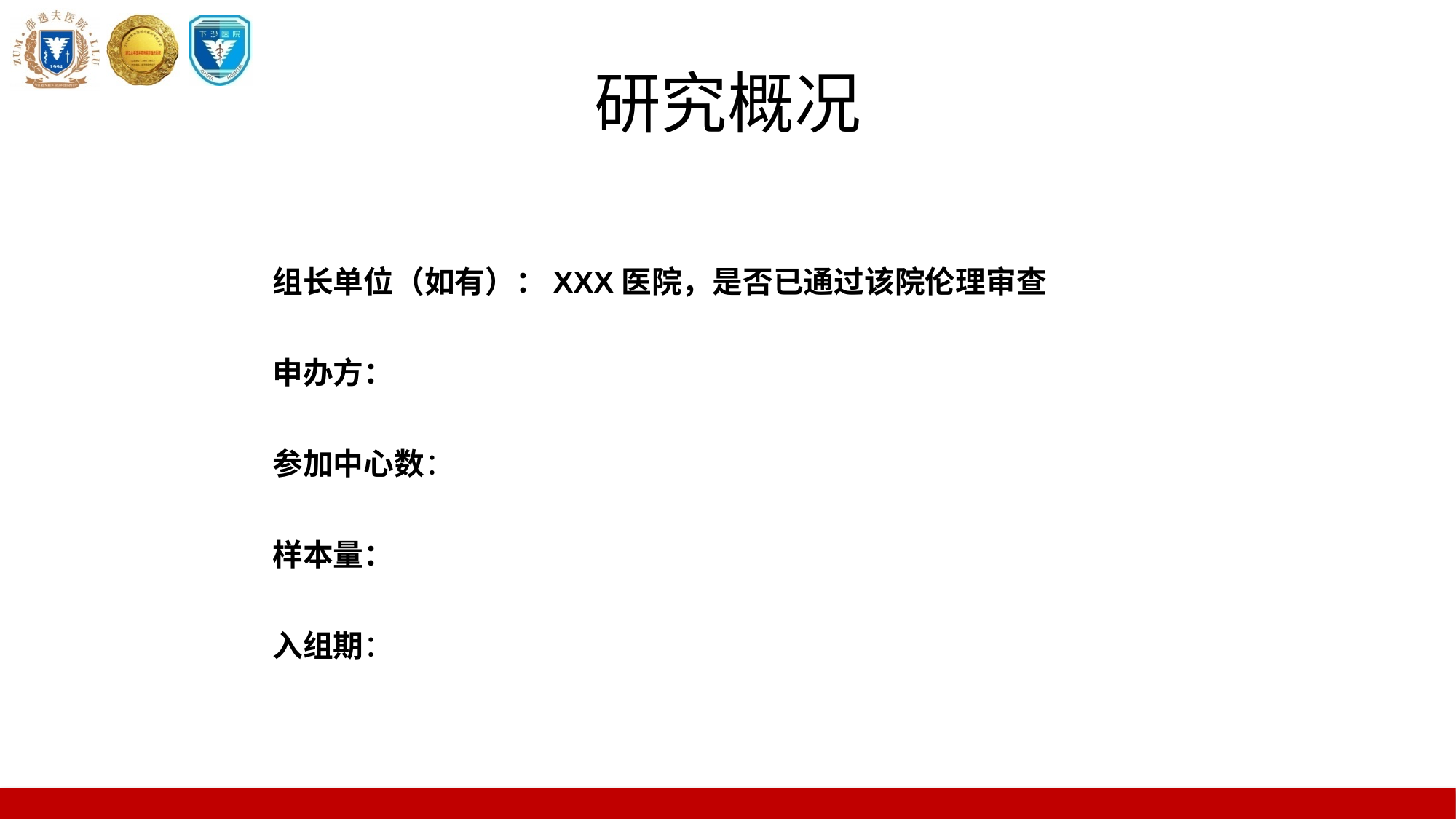

# 研究概况

组长单位（如有）：XXX医院，是否已通过该院伦理审查
申办方：
参加中心数：
样本量：
入组期：